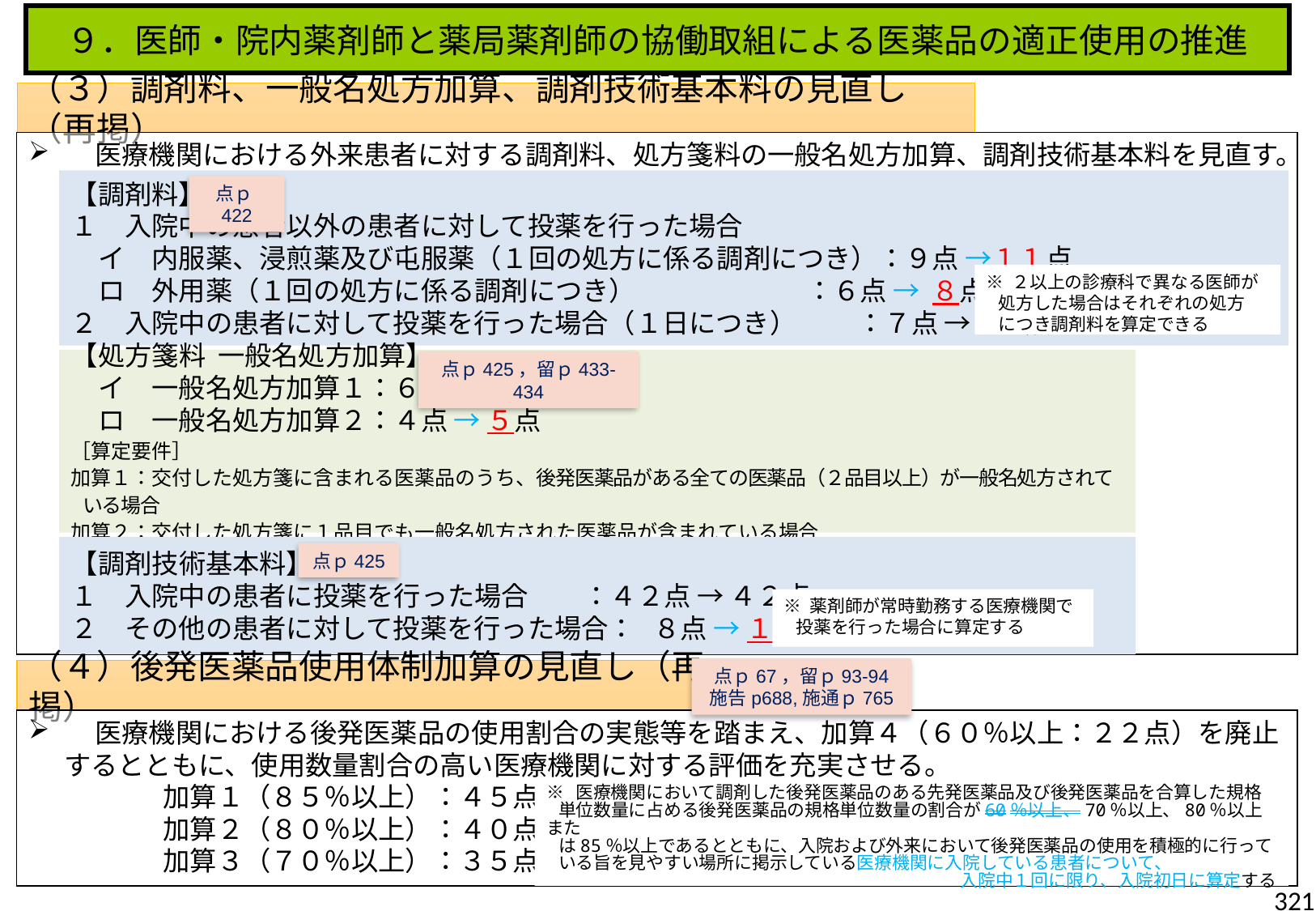

９．医師・院内薬剤師と薬局薬剤師の協働取組による医薬品の適正使用の推進
（３）調剤料、一般名処方加算、調剤技術基本料の見直し（再掲）
    医療機関における外来患者に対する調剤料、処方箋料の一般名処方加算、調剤技術基本料を見直す。
【調剤料】
１　入院中の患者以外の患者に対して投薬を行った場合
　イ　内服薬、浸煎薬及び屯服薬（１回の処方に係る調剤につき）：９点 →１１点
　ロ　外用薬（１回の処方に係る調剤につき）                            ：６点 →  ８点
２　入院中の患者に対して投薬を行った場合（１日につき）          ：７点 →　７点
点ｐ422
※ ２以上の診療科で異なる医師が
  処方した場合はそれぞれの処方
  につき調剤料を算定できる
【処方箋料  一般名処方加算】
　イ　一般名処方加算１：６点 → ７点
　ロ　一般名処方加算２：４点 → ５点
［算定要件］
加算１：交付した処方箋に含まれる医薬品のうち、後発医薬品がある全ての医薬品（２品目以上）が一般名処方されている場合
加算２：交付した処方箋に１品目でも一般名処方された医薬品が含まれている場合
点ｐ425，留ｐ433-434
【調剤技術基本料】
１　入院中の患者に投薬を行った場合         ：４２点 → ４２点
２　その他の患者に対して投薬を行った場合：   ８点 → １４点
点ｐ425
※ 薬剤師が常時勤務する医療機関で
  投薬を行った場合に算定する
点ｐ67，留ｐ93-94
施告p688,施通ｐ765
（４）後発医薬品使用体制加算の見直し（再掲）
    医療機関における後発医薬品の使用割合の実態等を踏まえ、加算４（６０％以上：２２点）を廃止するとともに、使用数量割合の高い医療機関に対する評価を充実させる。
　　　　　加算１（８５％以上）：４５点 → ４７点
　　　　　加算２（８０％以上）：４０点 → ４２点
　　　　　加算３（７０％以上）：３５点 → ３７点
※  医療機関において調剤した後発医薬品のある先発医薬品及び後発医薬品を合算した規格
  単位数量に占める後発医薬品の規格単位数量の割合が60％以上、70％以上、80％以上また
  は85％以上であるとともに、入院および外来において後発医薬品の使用を積極的に行って
  いる旨を見やすい場所に掲示している医療機関に入院している患者について、
  入院中１回に限り、入院初日に算定する
321